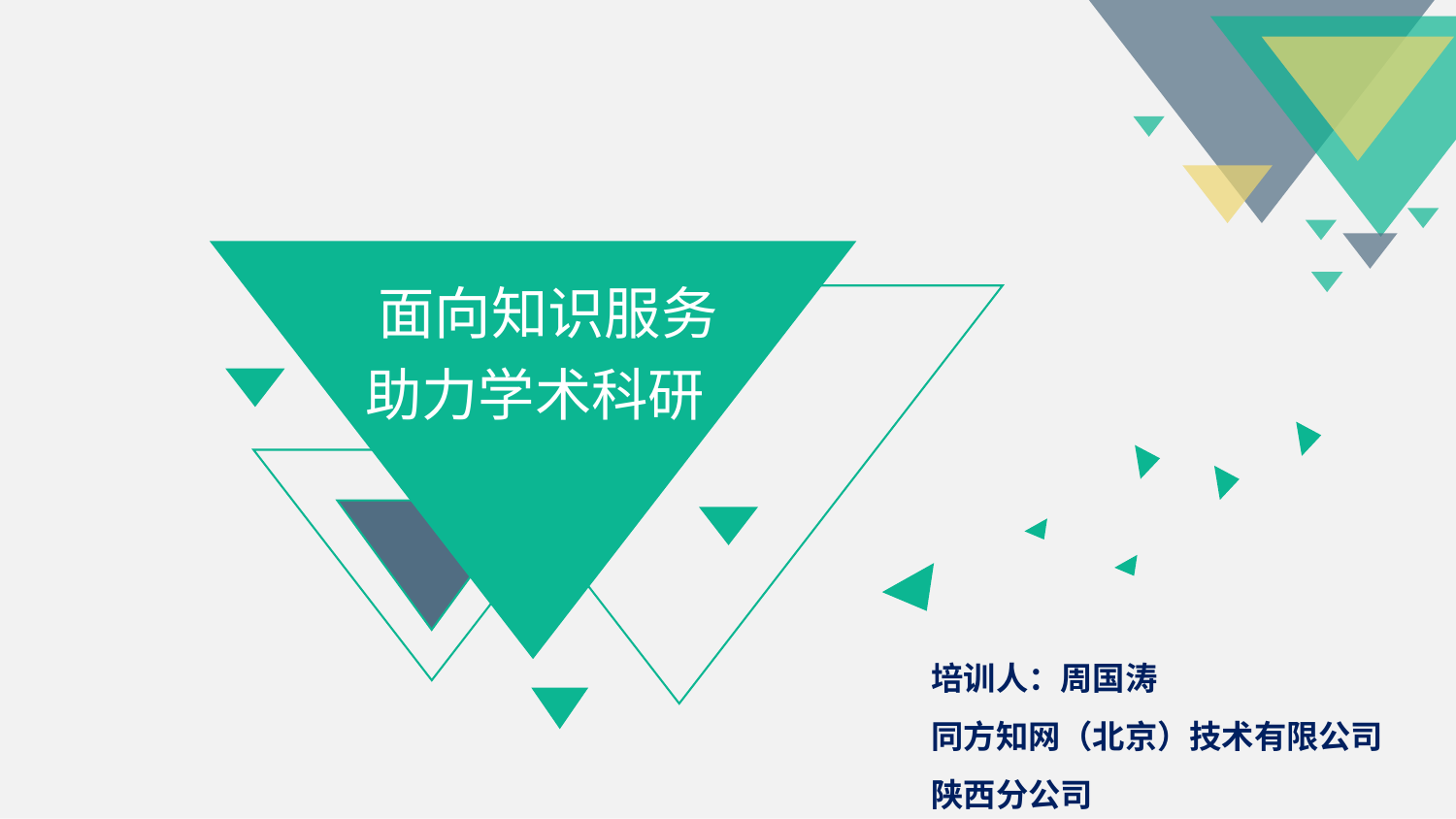

面向知识服务
助力学术科研
培训人：周国涛
同方知网（北京）技术有限公司
陕西分公司